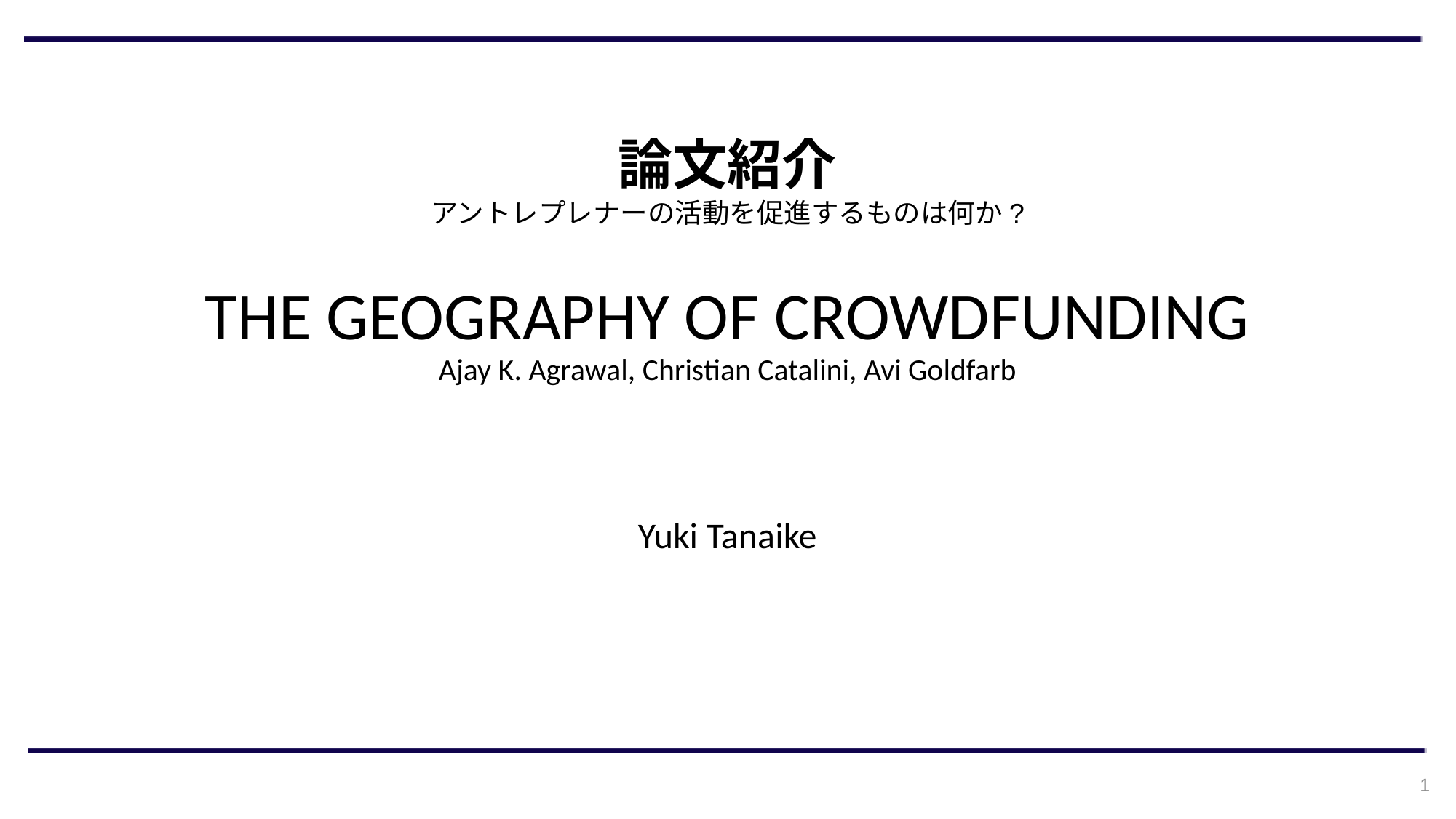

論文紹介
アントレプレナーの活動を促進するものは何か?
# THE GEOGRAPHY OF CROWDFUNDING Ajay K. Agrawal, Christian Catalini, Avi Goldfarb

Yuki Tanaike

1